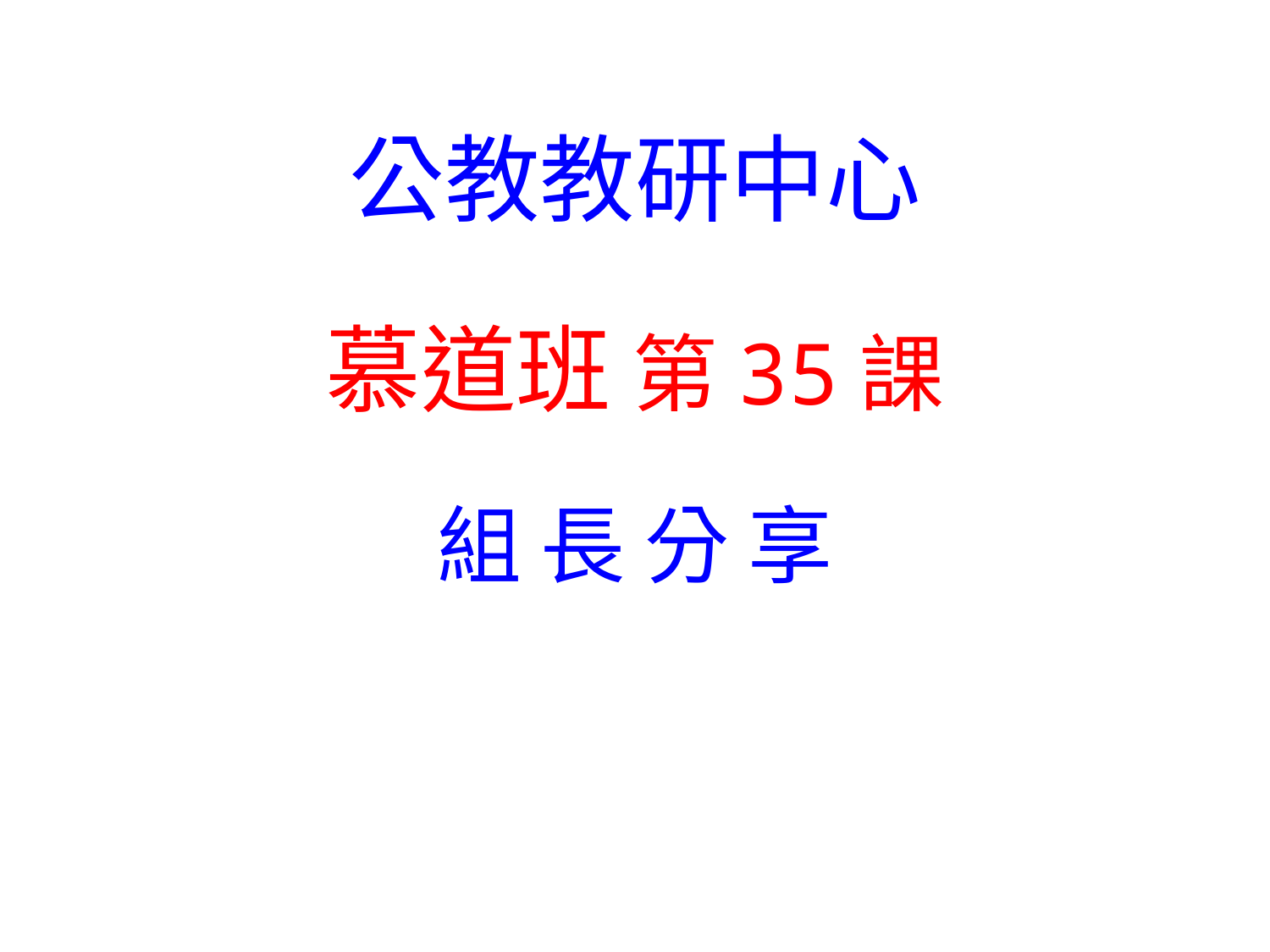

公教教研中心
慕道班 第35課
組 長 分 享